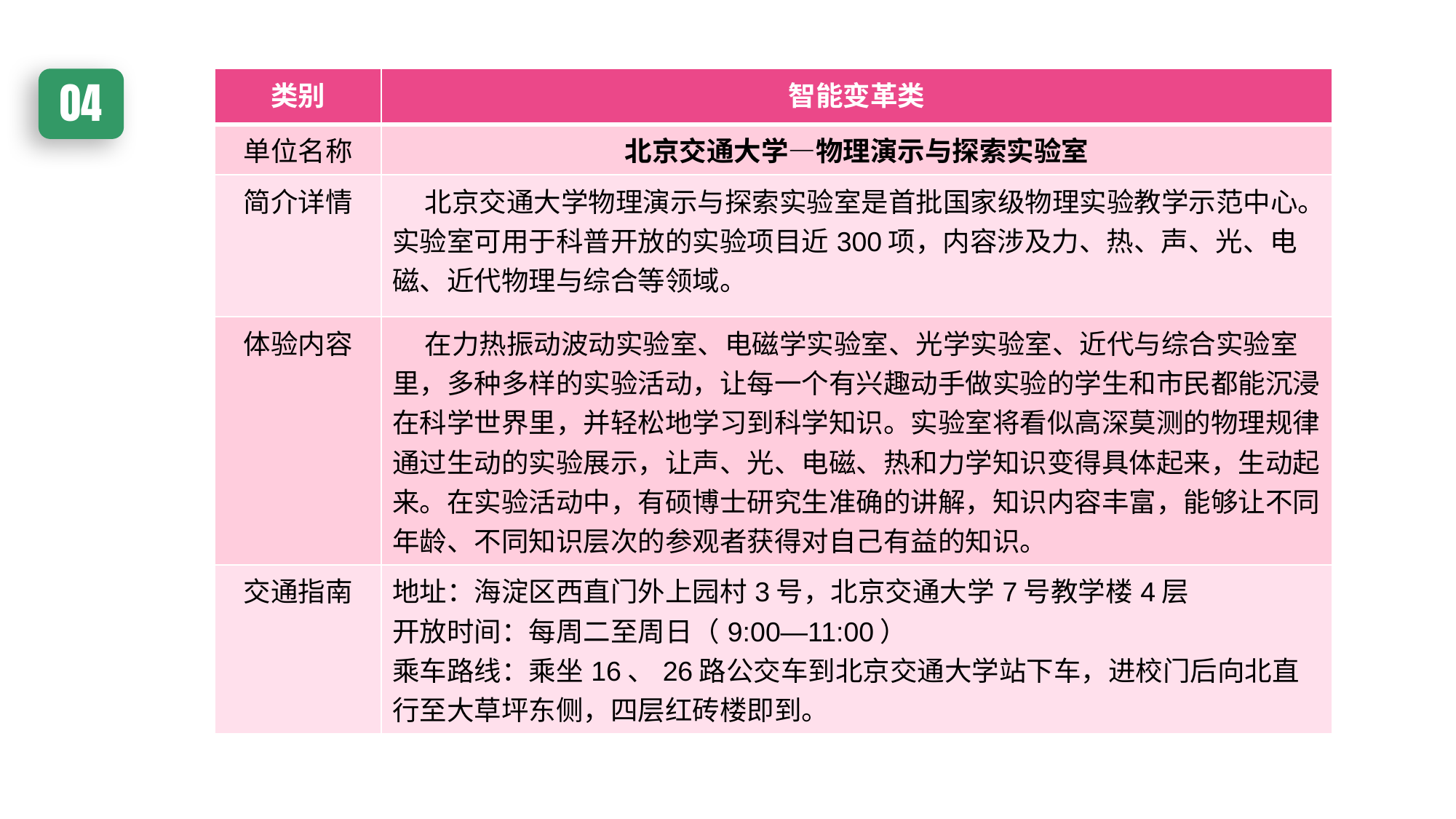

04
| 类别 | 智能变革类 |
| --- | --- |
| 单位名称 | 北京交通大学—物理演示与探索实验室 |
| 简介详情 | 北京交通大学物理演示与探索实验室是首批国家级物理实验教学示范中心。实验室可用于科普开放的实验项目近300项，内容涉及力、热、声、光、电磁、近代物理与综合等领域。 |
| 体验内容 | 在力热振动波动实验室、电磁学实验室、光学实验室、近代与综合实验室里，多种多样的实验活动，让每一个有兴趣动手做实验的学生和市民都能沉浸在科学世界里，并轻松地学习到科学知识。实验室将看似高深莫测的物理规律通过生动的实验展示，让声、光、电磁、热和力学知识变得具体起来，生动起来。在实验活动中，有硕博士研究生准确的讲解，知识内容丰富，能够让不同年龄、不同知识层次的参观者获得对自己有益的知识。 |
| 交通指南 | 地址：海淀区西直门外上园村3号，北京交通大学7号教学楼4层  开放时间：每周二至周日（9:00—11:00） 乘车路线：乘坐16、26路公交车到北京交通大学站下车，进校门后向北直行至大草坪东侧，四层红砖楼即到。 |